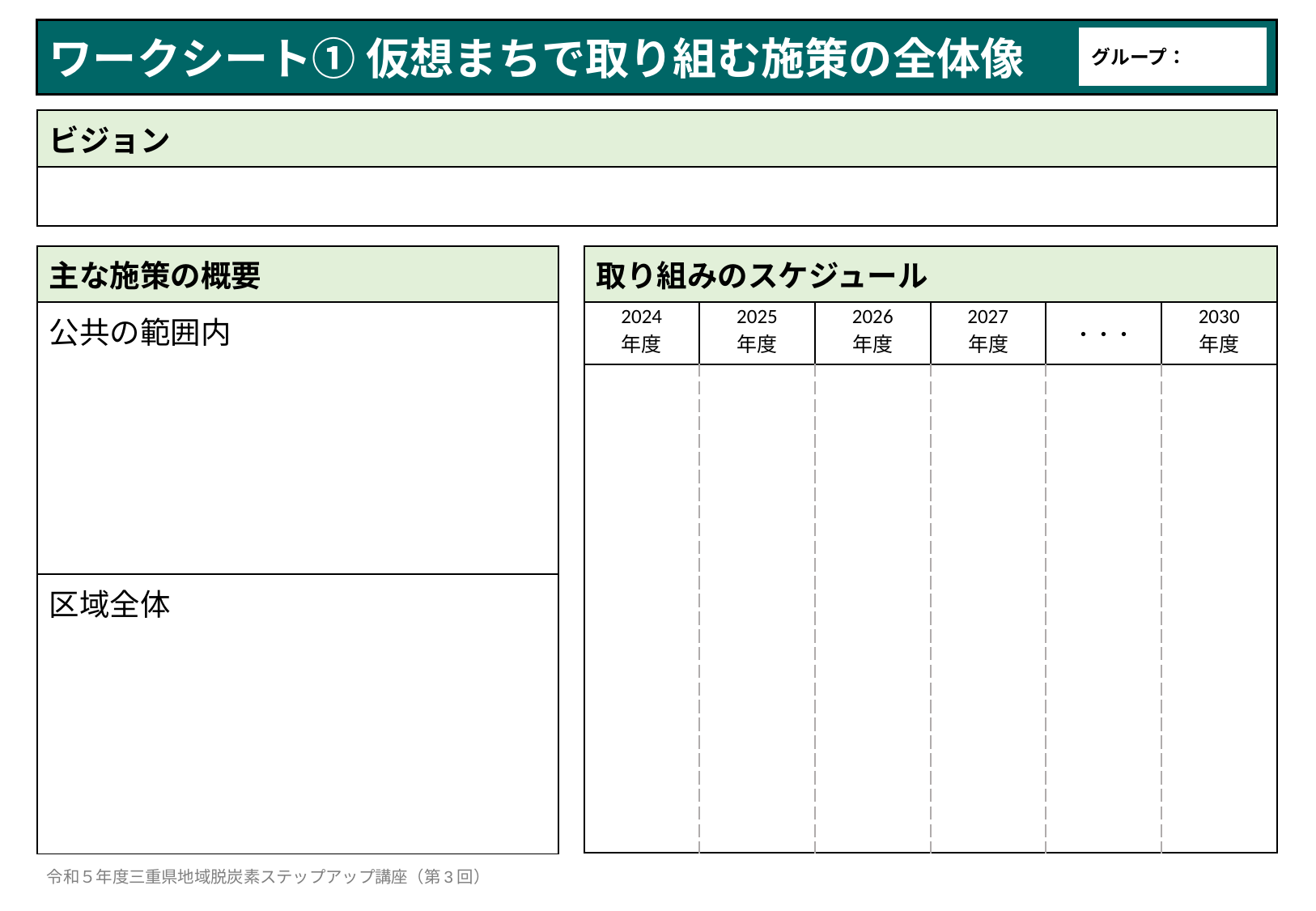

ワークシート① 仮想まちで取り組む施策の全体像
グループ：
| ビジョン |
| --- |
|  |
| 取り組みのスケジュール |  |  |  |  |  |
| --- | --- | --- | --- | --- | --- |
| 2024 年度 | 2025 年度 | 2026 年度 | 2027 年度 | ・・・ | 2030 年度 |
|  |  |  |  |  |  |
| 主な施策の概要 |
| --- |
| 公共の範囲内 |
| 区域全体 |
令和５年度三重県地域脱炭素ステップアップ講座（第3回）